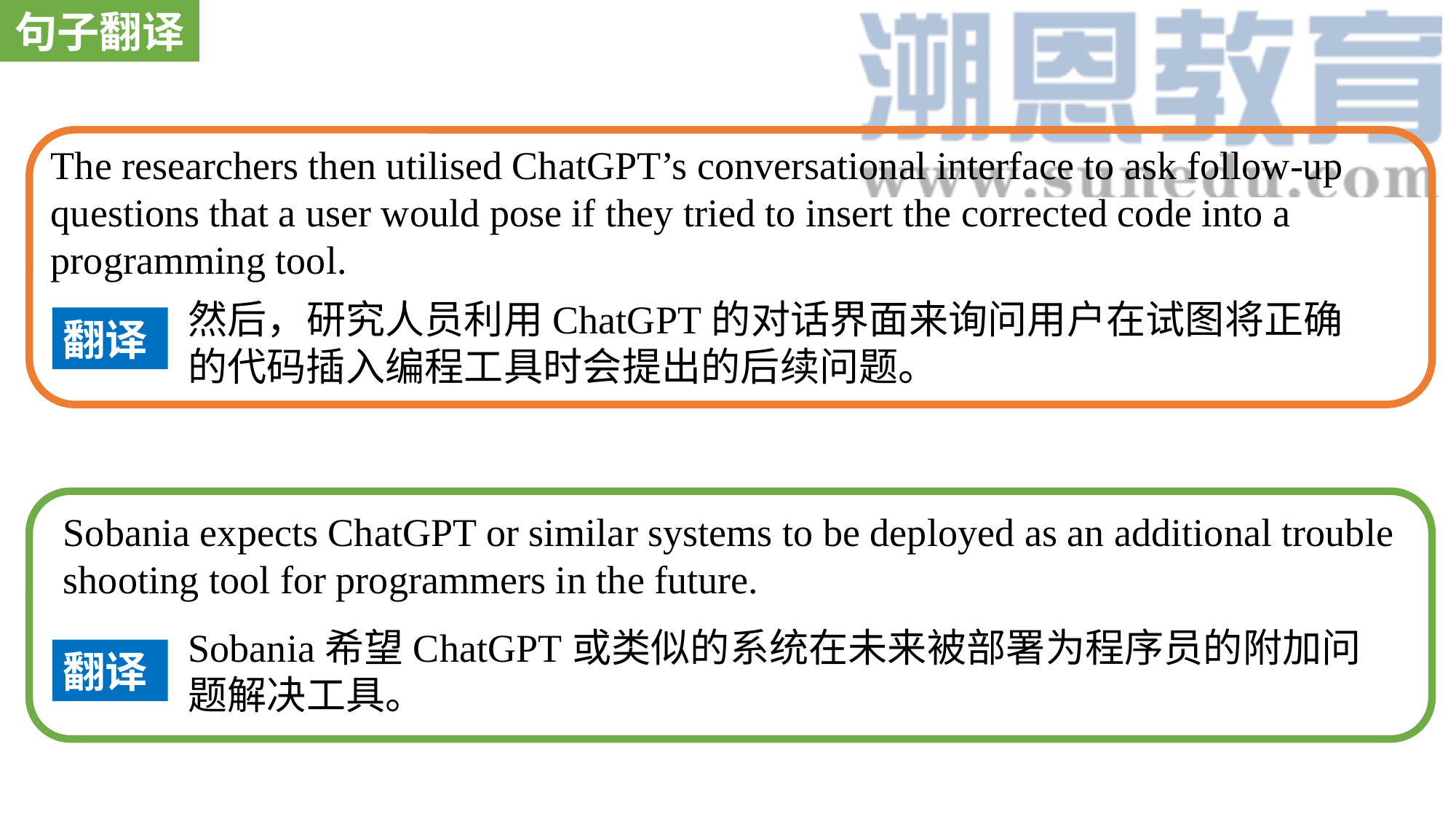

句子翻译

The researchers then utilised ChatGPT’s conversational interface to ask follow-up questions that a user would pose if they tried to insert the corrected code into a programming tool.
然后，研究人员利用ChatGPT的对话界面来询问用户在试图将正确的代码插入编程工具时会提出的后续问题。
翻译

Sobania expects ChatGPT or similar systems to be deployed as an additional trouble shooting tool for programmers in the future.
Sobania希望ChatGPT或类似的系统在未来被部署为程序员的附加问题解决工具。
翻译